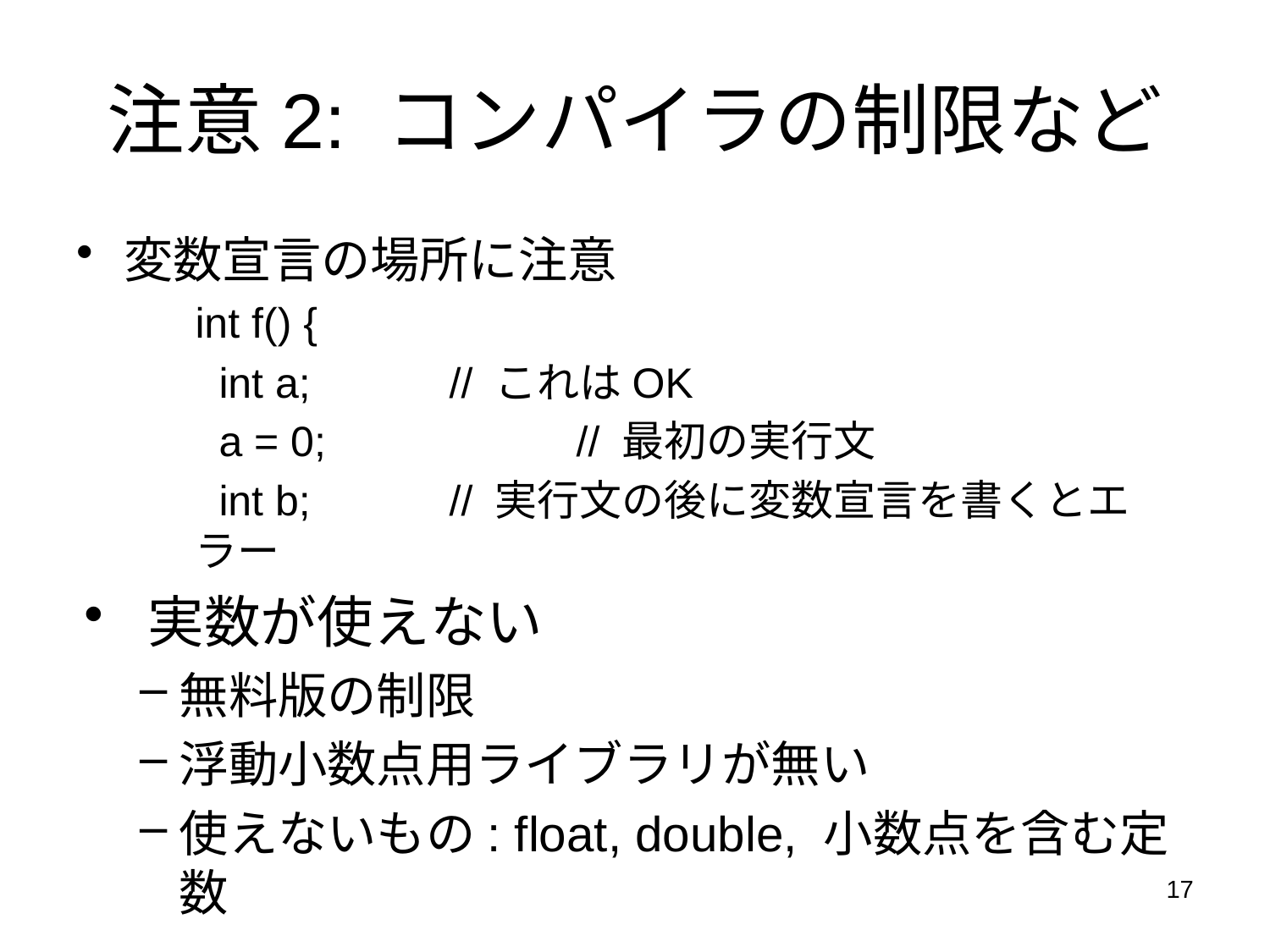

# 注意2: コンパイラの制限など
変数宣言の場所に注意
int f() {
  int a;		// これはOK
  a = 0;		// 最初の実行文
  int b;		// 実行文の後に変数宣言を書くとエラー
実数が使えない
無料版の制限
浮動小数点用ライブラリが無い
使えないもの: float, double, 小数点を含む定数
17